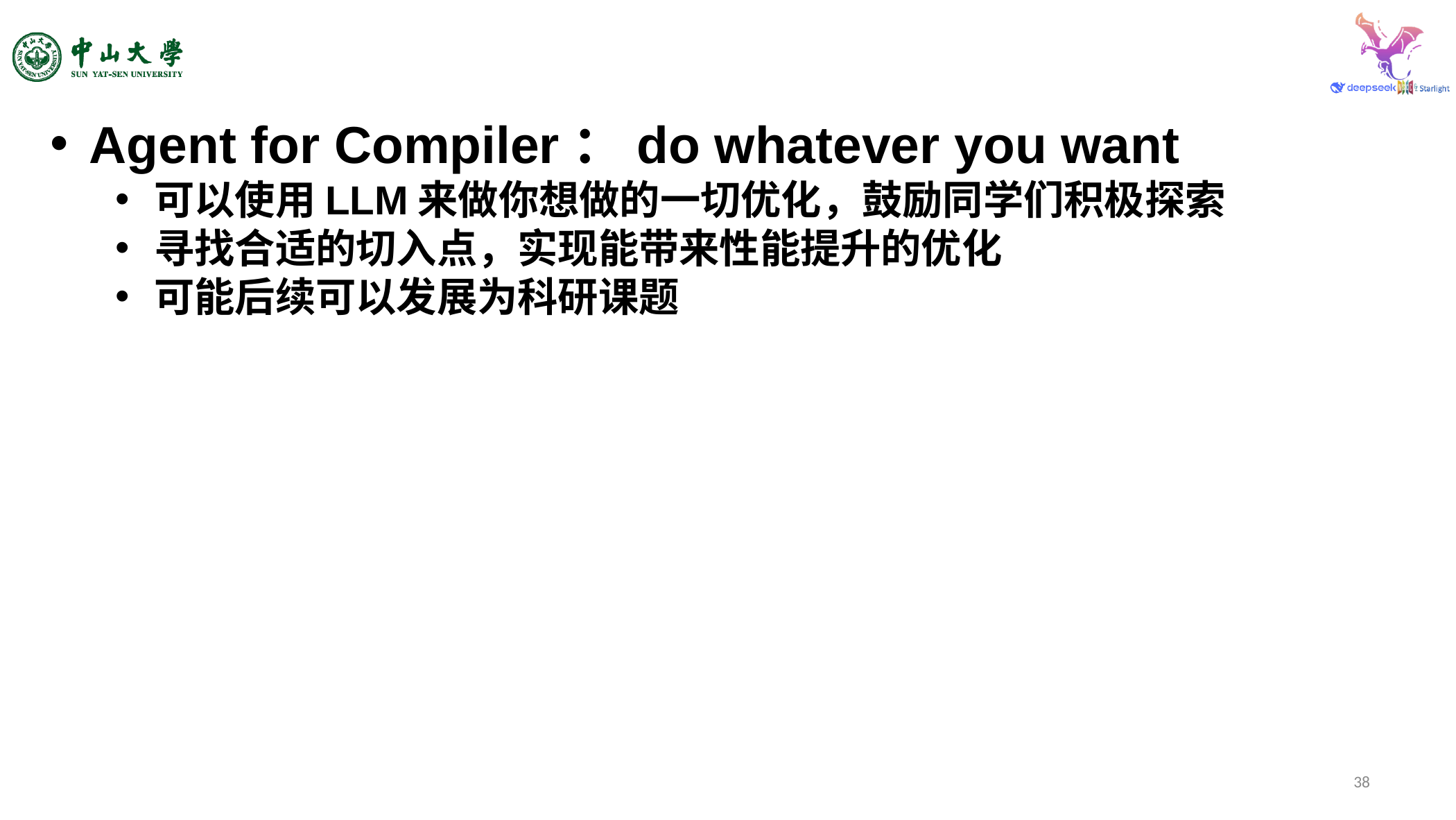

Agent for Compiler：do whatever you want
可以使用LLM来做你想做的一切优化，鼓励同学们积极探索
寻找合适的切入点，实现能带来性能提升的优化
可能后续可以发展为科研课题
38